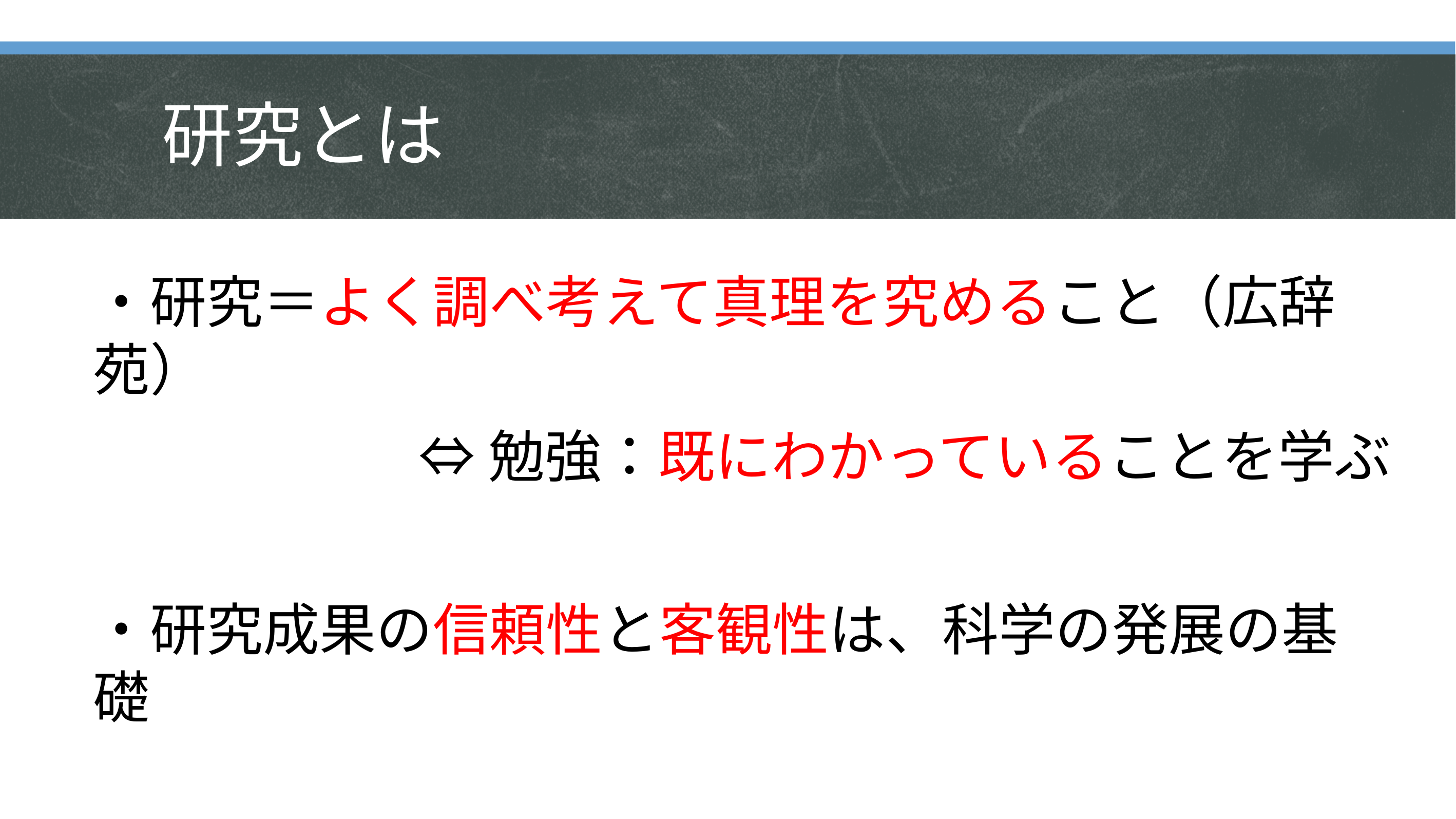

# 研究とは
・研究＝よく調べ考えて真理を究めること（広辞苑）
⇔勉強：既にわかっていることを学ぶ

・研究成果の信頼性と客観性は、科学の発展の基礎